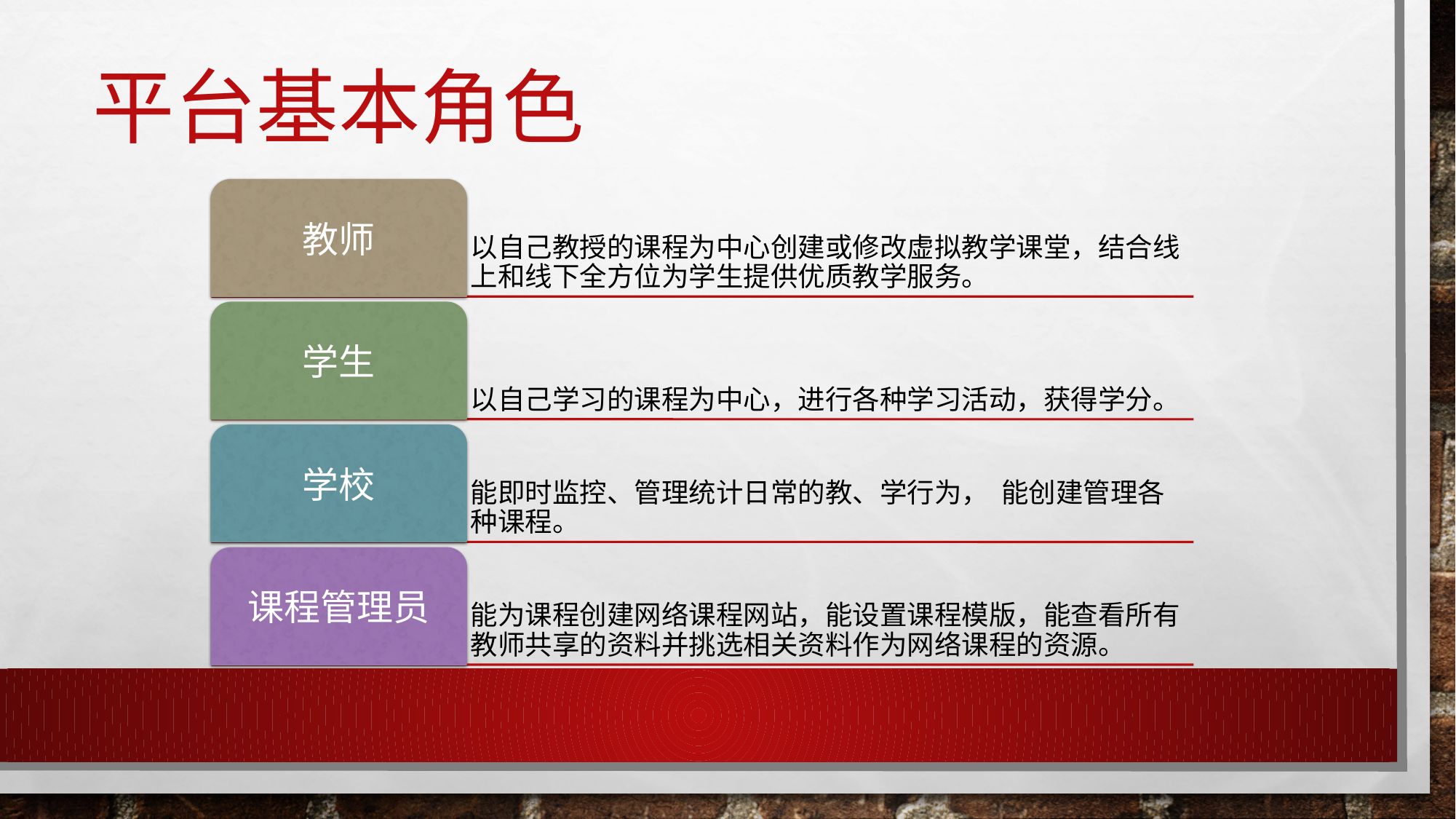

# 平台基本角色
以自己教授的课程为中心创建或修改虚拟教学课堂，结合线上和线下全方位为学生提供优质教学服务。
教师
以自己学习的课程为中心，进行各种学习活动，获得学分。
学生
能即时监控、管理统计日常的教、学行为，  能创建管理各种课程。
学校
能为课程创建网络课程网站，能设置课程模版，能查看所有教师共享的资料并挑选相关资料作为网络课程的资源。
课程管理员